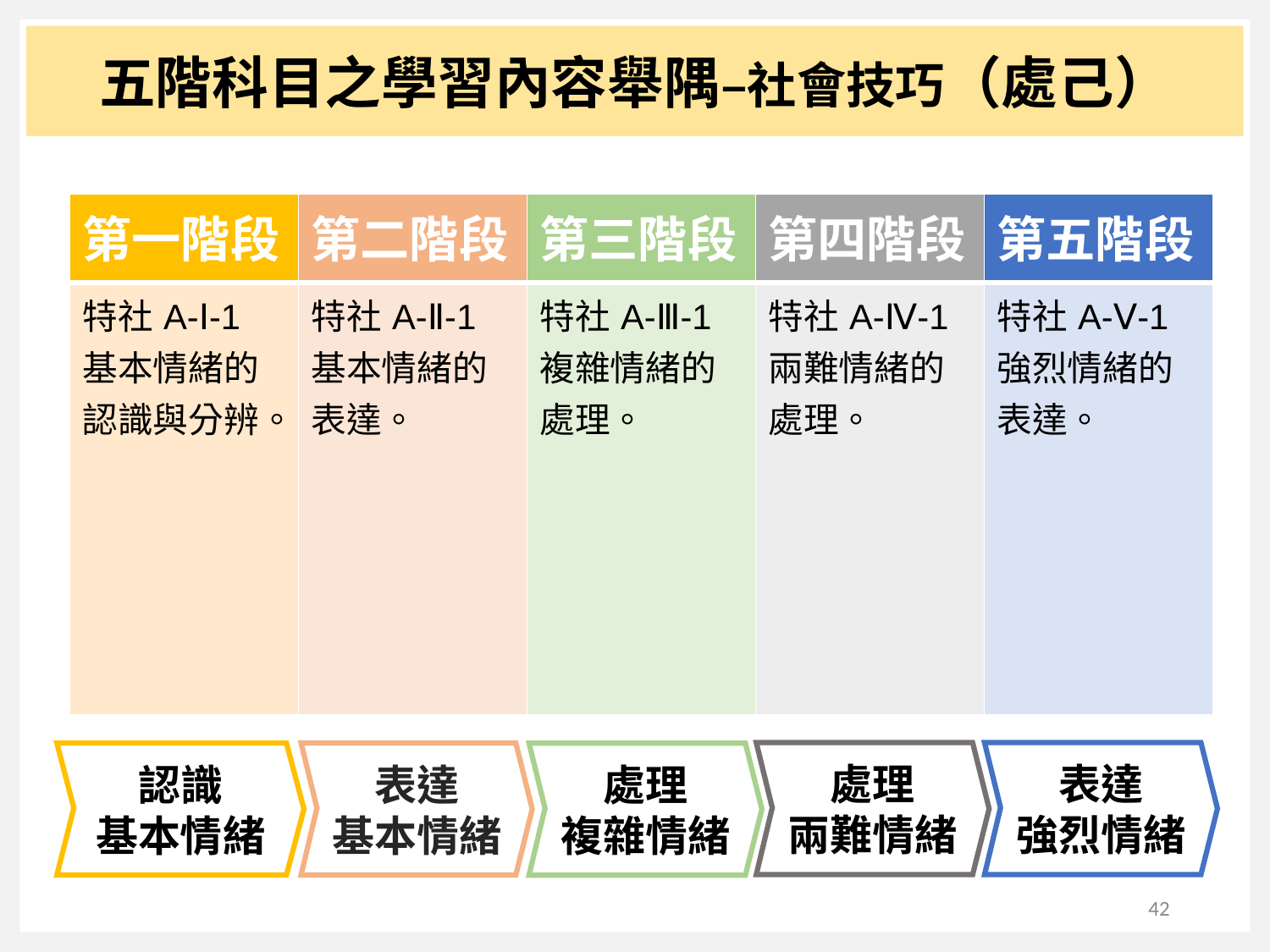

五階科目之學習內容舉隅–社會技巧（處己）
| 第一階段 | 第二階段 | 第三階段 | 第四階段 | 第五階段 |
| --- | --- | --- | --- | --- |
| 特社A-Ⅰ-1 基本情緒的認識與分辨。 | 特社A-Ⅱ-1 基本情緒的表達。 | 特社A-Ⅲ-1 複雜情緒的處理。 | 特社A-Ⅳ-1 兩難情緒的處理。 | 特社A-Ⅴ-1 強烈情緒的表達。 |
處理
兩難情緒
表達
強烈情緒
認識
基本情緒
表達
基本情緒
處理
複雜情緒
42